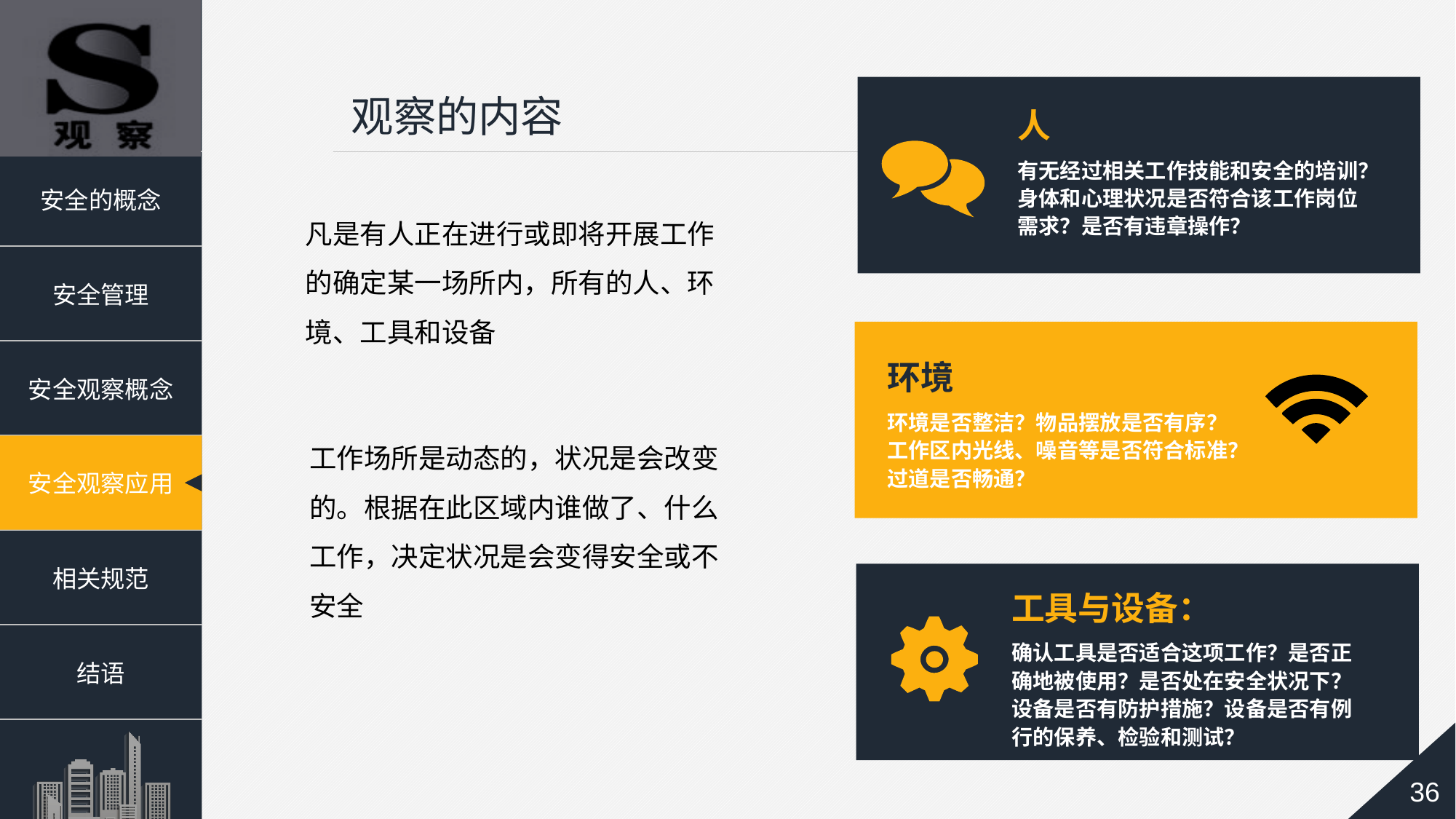

观察的内容
人

有无经过相关工作技能和安全的培训？身体和心理状况是否符合该工作岗位需求？是否有违章操作？
凡是有人正在进行或即将开展工作的确定某一场所内，所有的人、环境、工具和设备

环境

环境是否整洁？物品摆放是否有序？工作区内光线、噪音等是否符合标准？过道是否畅通？
工作场所是动态的，状况是会改变的。根据在此区域内谁做了、什么工作，决定状况是会变得安全或不安全

工具与设备：

确认工具是否适合这项工作？是否正确地被使用？是否处在安全状况下？设备是否有防护措施？设备是否有例行的保养、检验和测试？